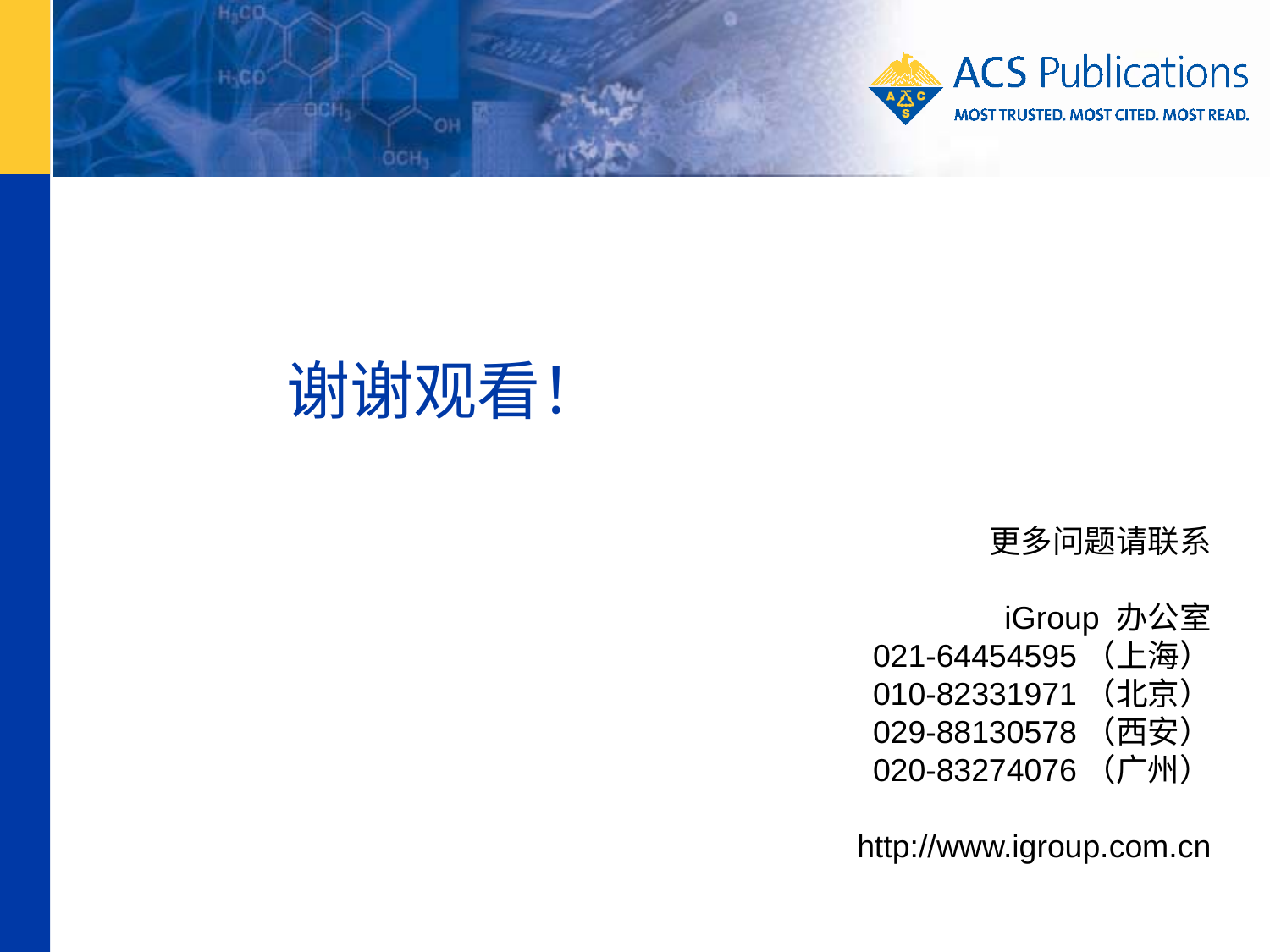

谢谢观看！

更多问题请联系

iGroup 办公室
021-64454595（上海）
            010-82331971（北京）
            029-88130578（西安）
            020-83274076（广州）

http://www.igroup.com.cn